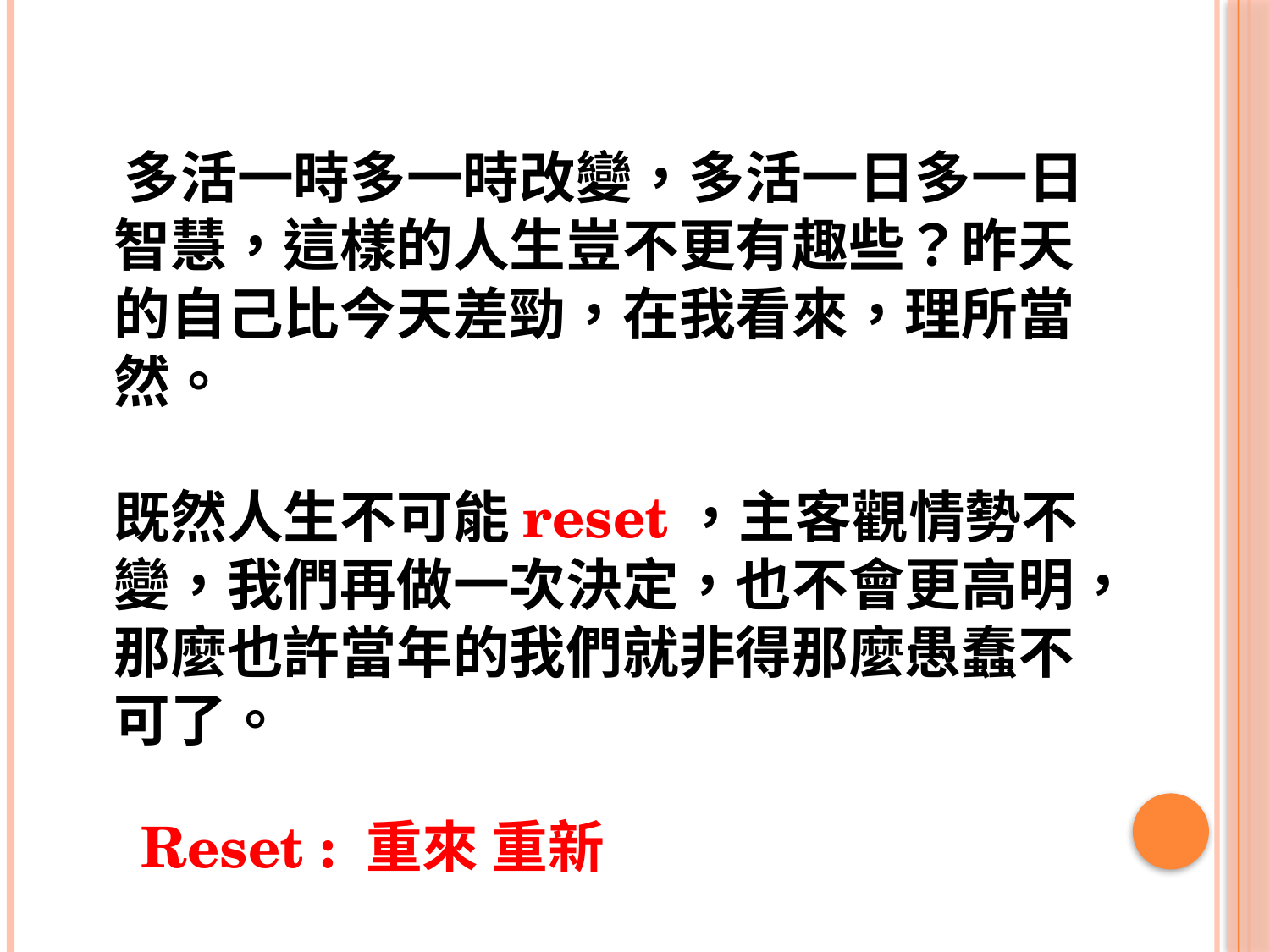

#
    多活一時多一時改變，多活一日多一日智慧，這樣的人生豈不更有趣些？昨天的自己比今天差勁，在我看來，理所當然。
既然人生不可能reset，主客觀情勢不變，我們再做一次決定，也不會更高明，那麼也許當年的我們就非得那麼愚蠢不可了。
 Reset : 重來 重新